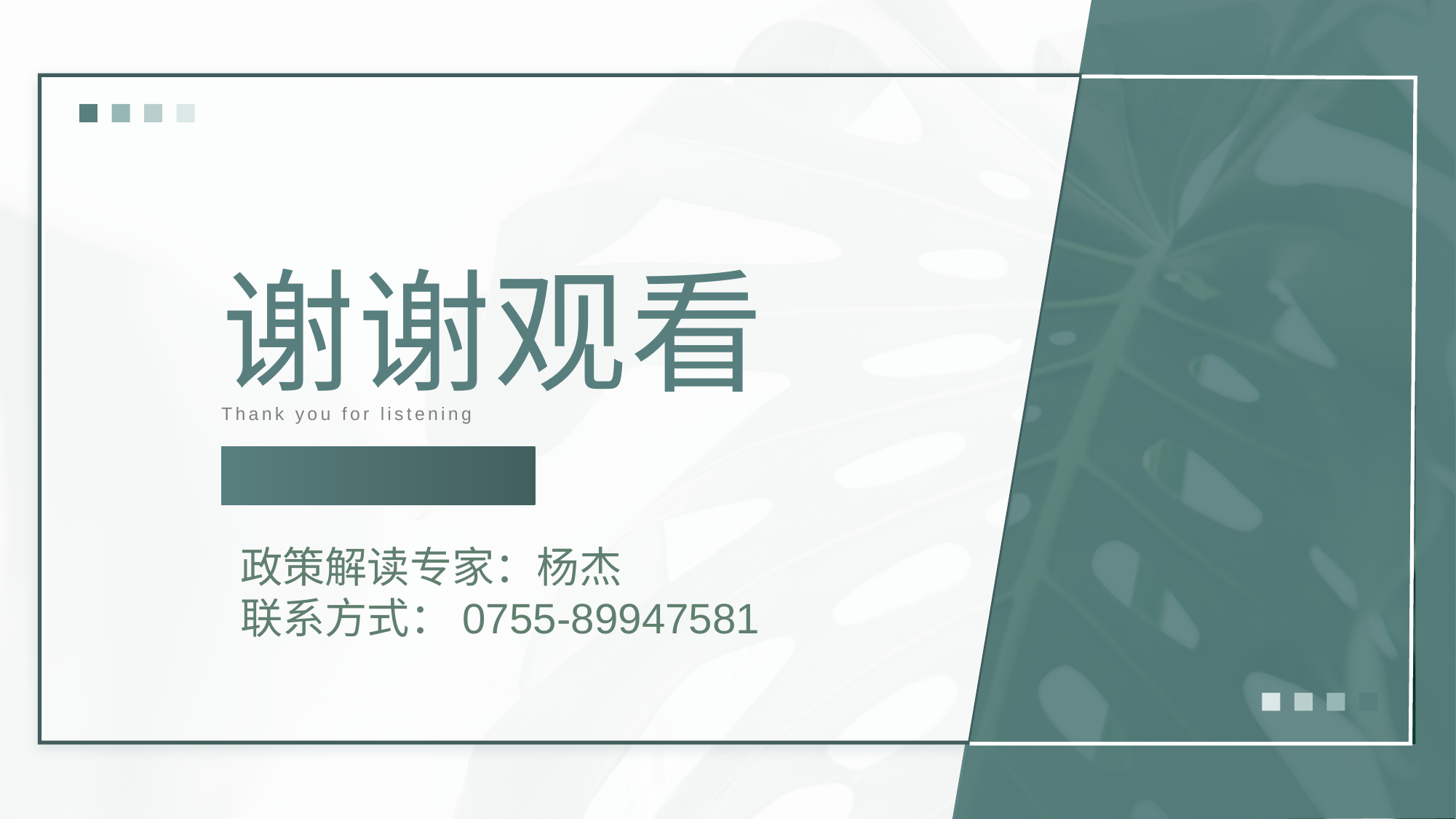

谢谢观看
Thank you for listening

政策解读专家：杨杰
联系方式：0755-89947581